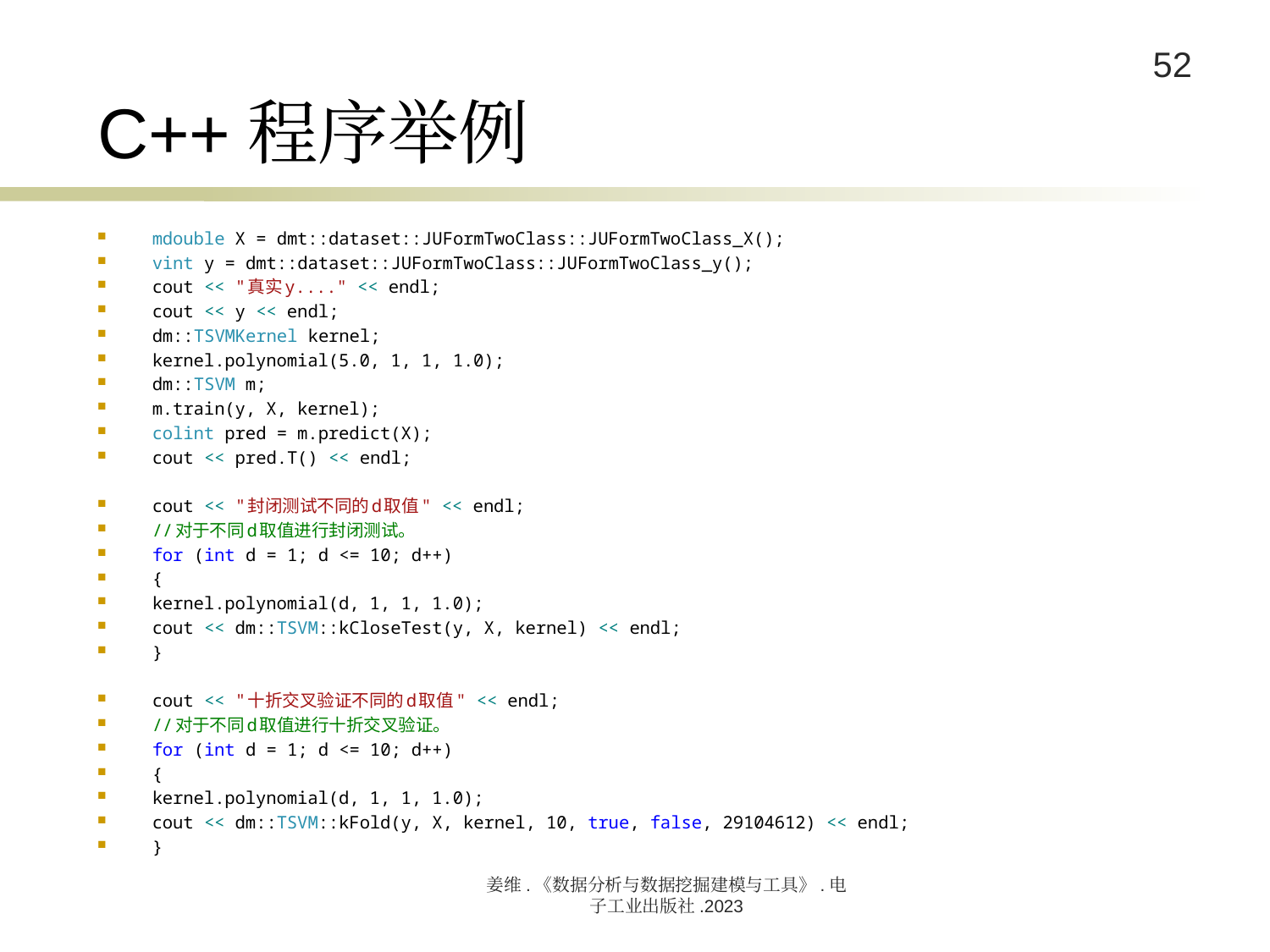

# C++程序举例
mdouble X = dmt::dataset::JUFormTwoClass::JUFormTwoClass_X();
vint y = dmt::dataset::JUFormTwoClass::JUFormTwoClass_y();
cout << "真实y...." << endl;
cout << y << endl;
dm::TSVMKernel kernel;
kernel.polynomial(5.0, 1, 1, 1.0);
dm::TSVM m;
m.train(y, X, kernel);
colint pred = m.predict(X);
cout << pred.T() << endl;

cout << "封闭测试不同的d取值" << endl;
//对于不同d取值进行封闭测试。
for (int d = 1; d <= 10; d++)
{
kernel.polynomial(d, 1, 1, 1.0);
cout << dm::TSVM::kCloseTest(y, X, kernel) << endl;
}

cout << "十折交叉验证不同的d取值" << endl;
//对于不同d取值进行十折交叉验证。
for (int d = 1; d <= 10; d++)
{
kernel.polynomial(d, 1, 1, 1.0);
cout << dm::TSVM::kFold(y, X, kernel, 10, true, false, 29104612) << endl;
}
姜维.《数据分析与数据挖掘建模与工具》.电子工业出版社.2023